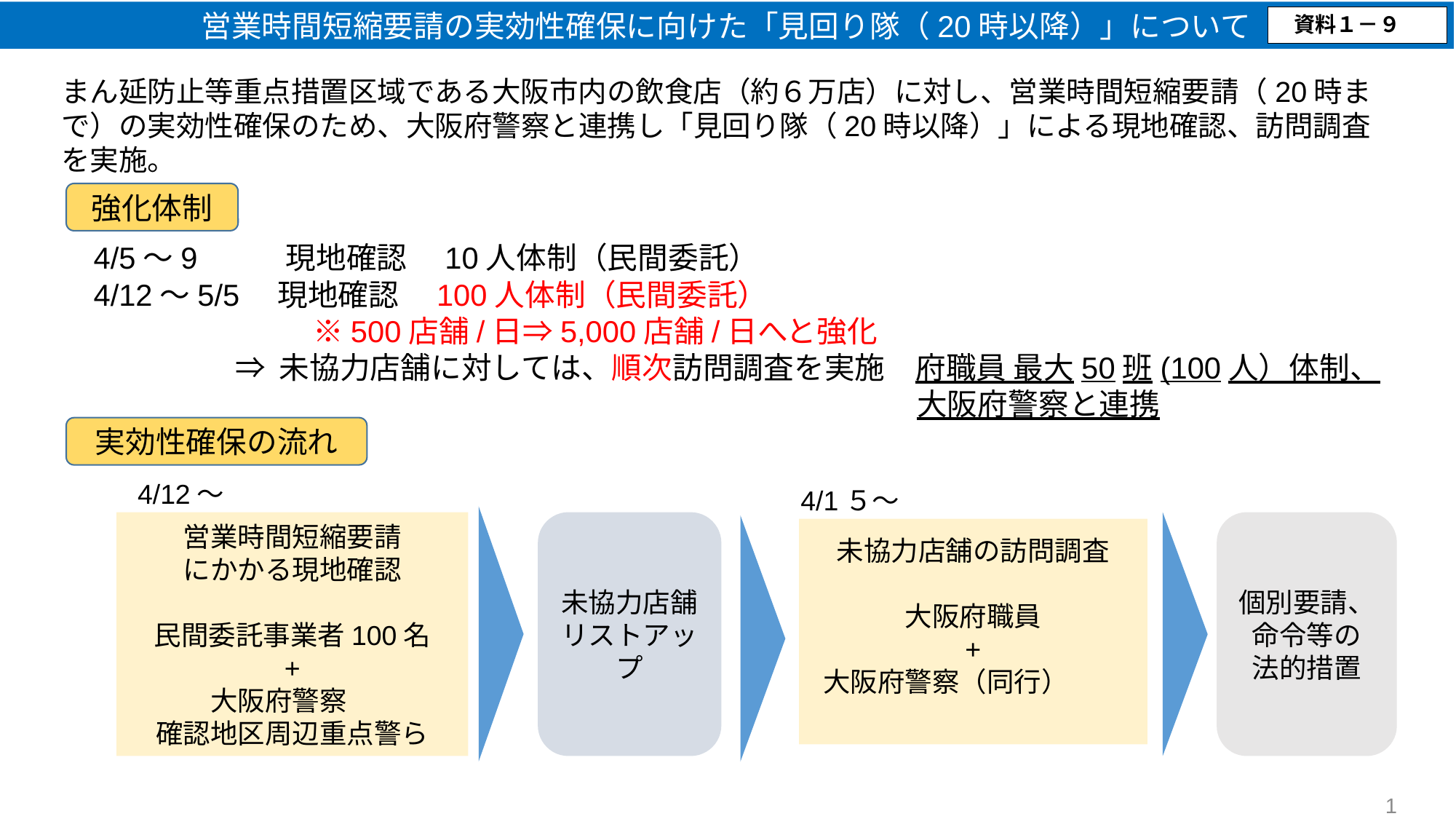

営業時間短縮要請の実効性確保に向けた「見回り隊（20時以降）」について
資料１－９
まん延防止等重点措置区域である大阪市内の飲食店（約６万店）に対し、営業時間短縮要請（20時まで）の実効性確保のため、大阪府警察と連携し「見回り隊（20時以降）」による現地確認、訪問調査を実施。
強化体制
4/5～9　　   現地確認　10人体制（民間委託）
4/12～5/5　現地確認　100人体制（民間委託）
　　　　　　 　※500店舗/日⇒5,000店舗/日へと強化
　　　　   ⇒  未協力店舗に対しては、順次訪問調査を実施　府職員 最大50班(100人）体制、
　　　　　　　　　　　　　　　　　　　　　　　　　　     大阪府警察と連携
実効性確保の流れ
4/12～
4/1５～

個別要請、
命令等の
法的措置
未協力店舗
リストアップ
営業時間短縮要請
にかかる現地確認

民間委託事業者100名
+
大阪府警察
確認地区周辺重点警ら

未協力店舗の訪問調査

大阪府職員
+
大阪府警察（同行）
1